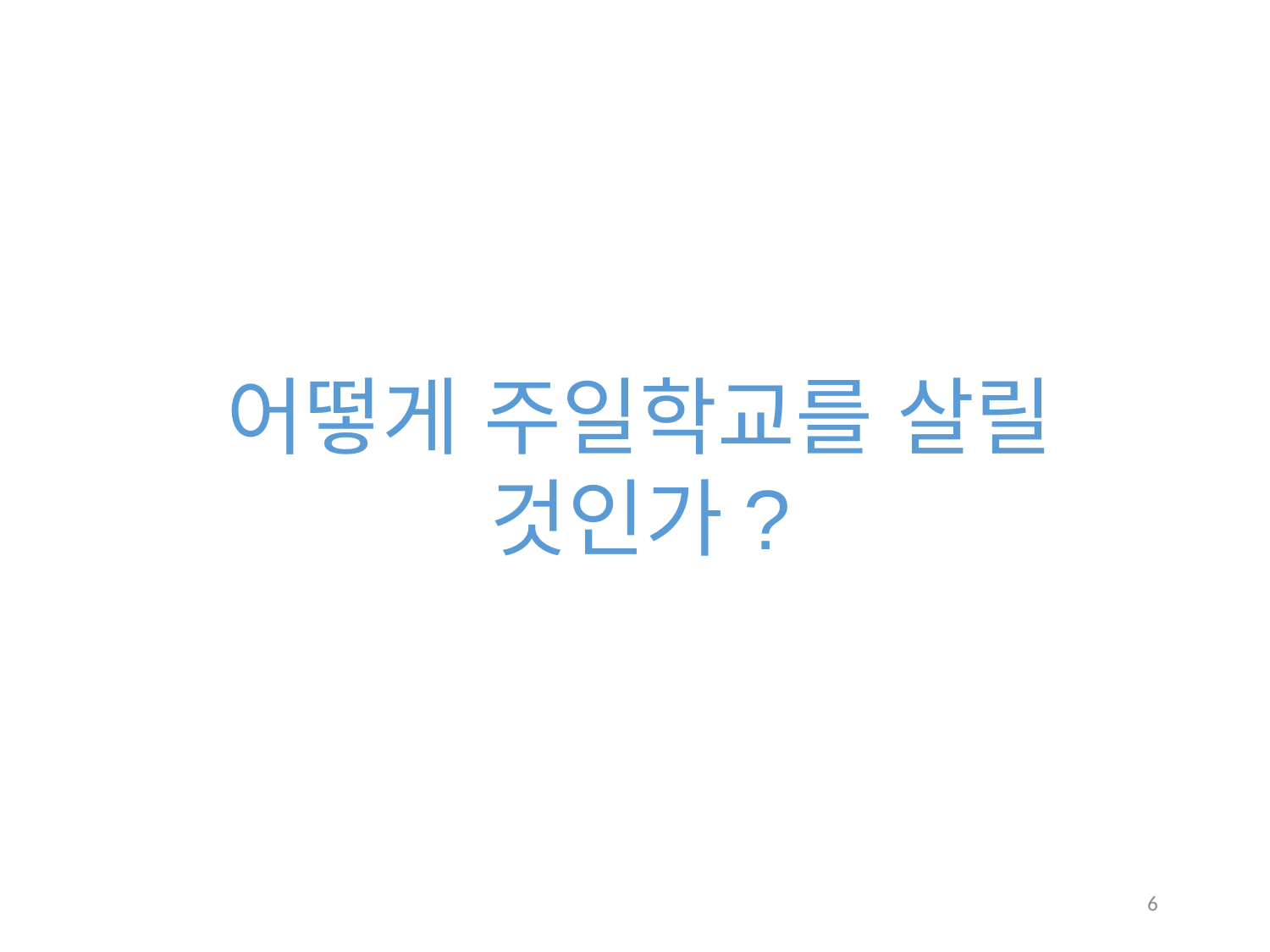

Ⅱ. 법인사업소개
어떻게 주일학교를 살릴 것인가?
학부모지원
교사지원
6